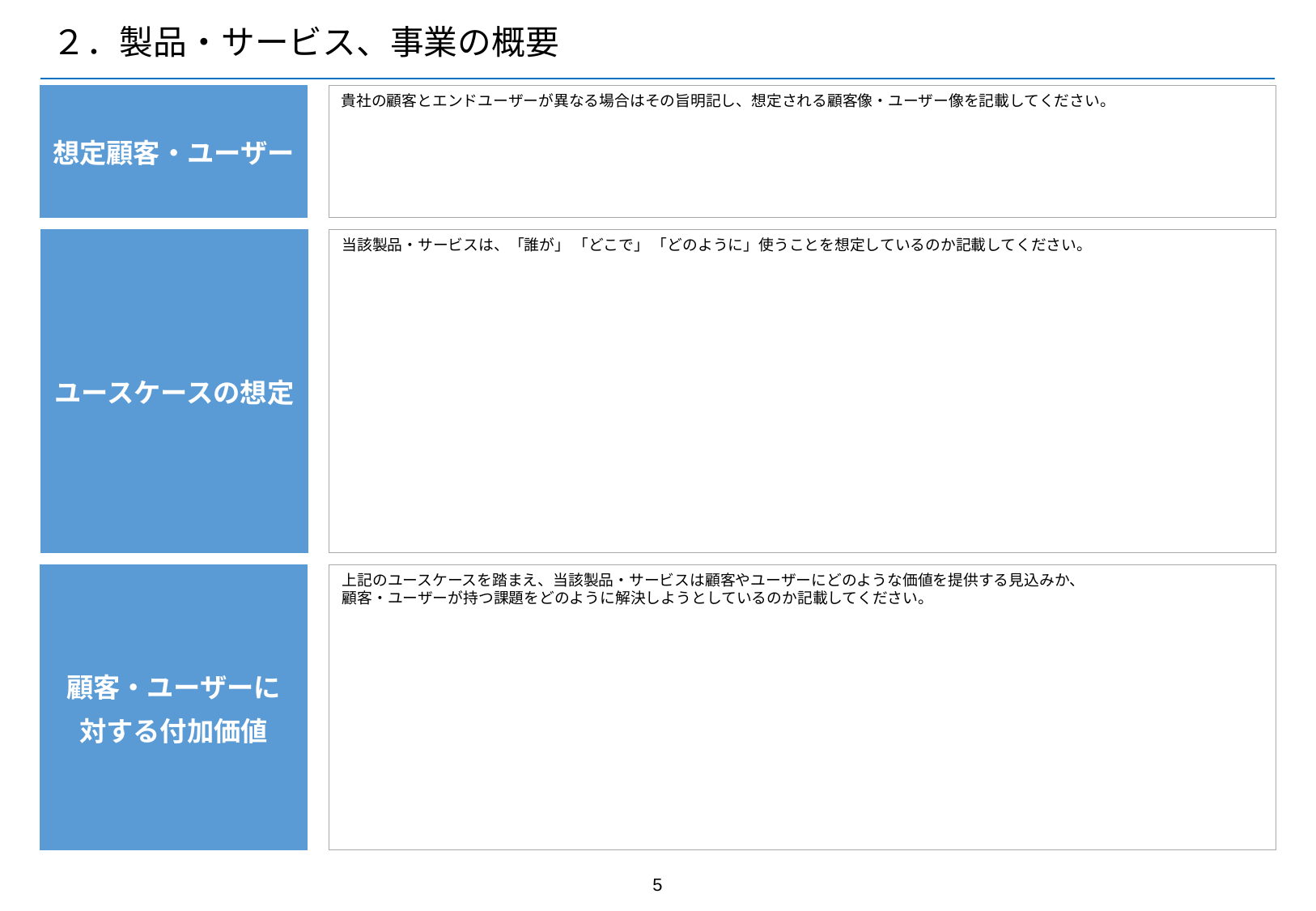

# ２．製品・サービス、事業の概要
貴社の顧客とエンドユーザーが異なる場合はその旨明記し、想定される顧客像・ユーザー像を記載してください。
想定顧客・ユーザー

ユースケースの想定

当該製品・サービスは、「誰が」 「どこで」 「どのように」使うことを想定しているのか記載してください。
上記のユースケースを踏まえ、当該製品・サービスは顧客やユーザーにどのような価値を提供する見込みか、
顧客・ユーザーが持つ課題をどのように解決しようとしているのか記載してください。
顧客・ユーザーに
対する付加価値